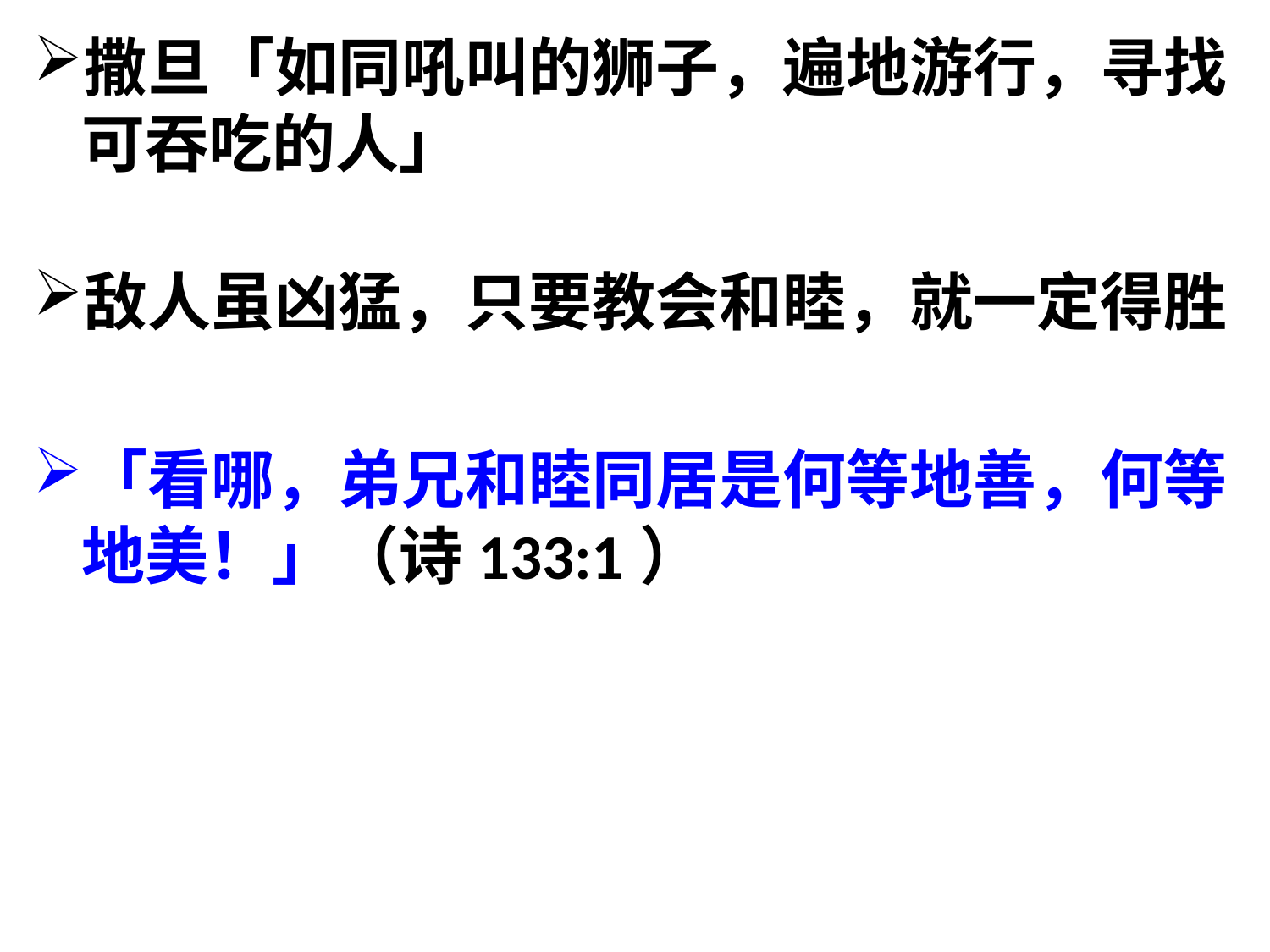

撒旦「如同吼叫的狮子，遍地游行，寻找可吞吃的人」

敌人虽凶猛，只要教会和睦，就一定得胜

「看哪，弟兄和睦同居是何等地善，何等地美！」（诗133:1）